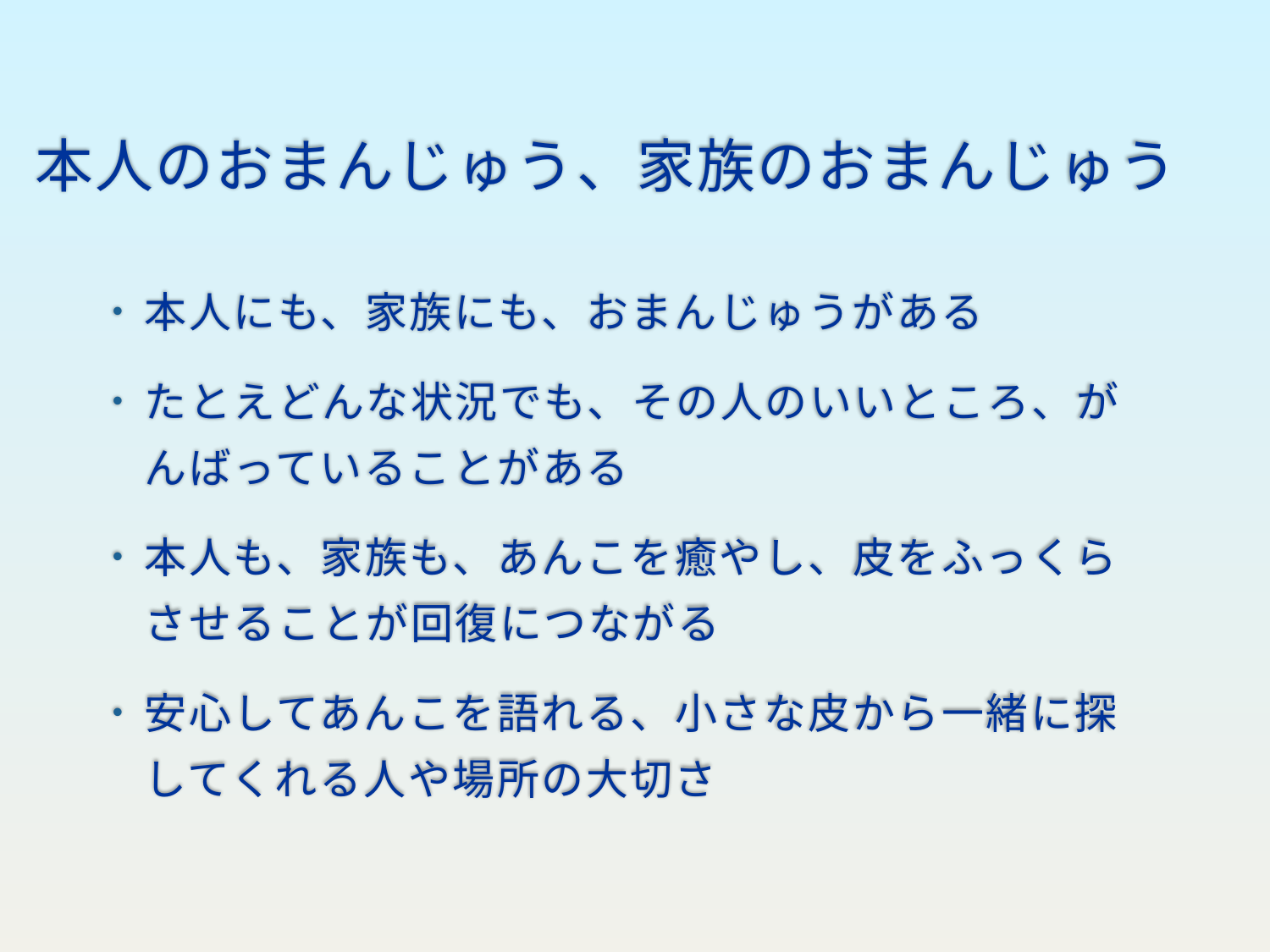

# 本人のおまんじゅう、家族のおまんじゅう
本人にも、家族にも、おまんじゅうがある
たとえどんな状況でも、その人のいいところ、がんばっていることがある
本人も、家族も、あんこを癒やし、皮をふっくらさせることが回復につながる
安心してあんこを語れる、小さな皮から一緒に探してくれる人や場所の大切さ